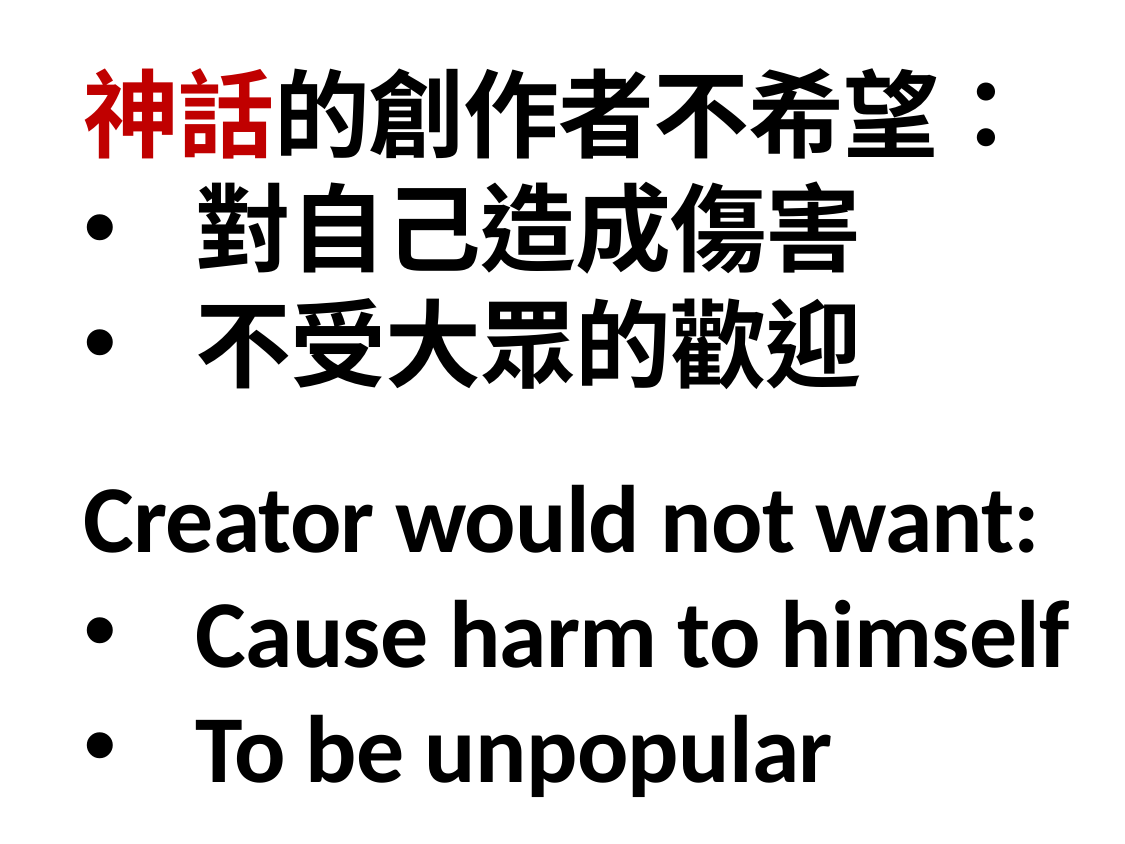

神話的創作者不希望：
對自己造成傷害
不受大眾的歡迎

Creator would not want:
Cause harm to himself
To be unpopular